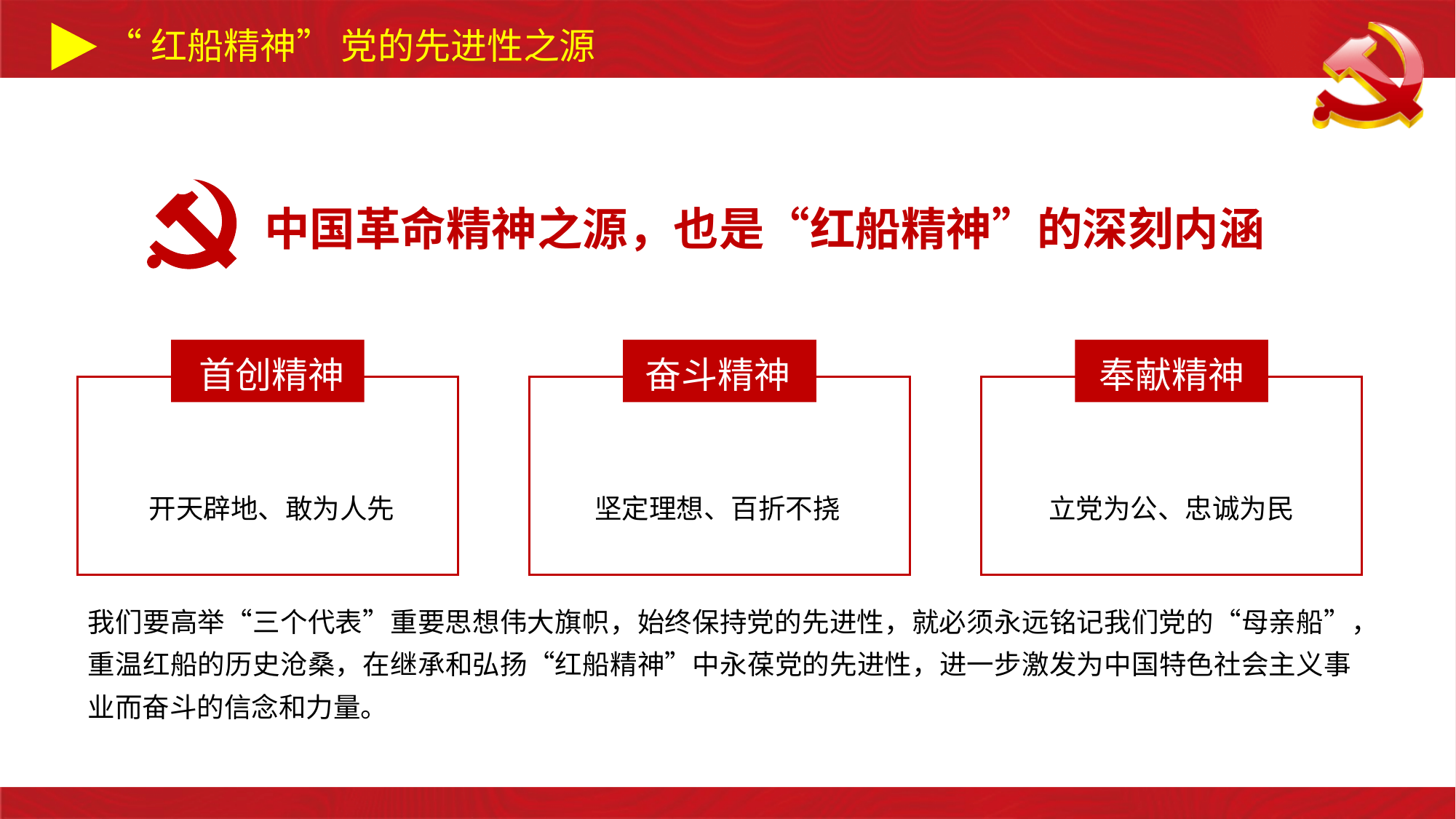

“红船精神” 党的先进性之源

中国革命精神之源，也是“红船精神”的深刻内涵

首创精神

奋斗精神

奉献精神

开天辟地、敢为人先
坚定理想、百折不挠
立党为公、忠诚为民
我们要高举“三个代表”重要思想伟大旗帜，始终保持党的先进性，就必须永远铭记我们党的“母亲船”，重温红船的历史沧桑，在继承和弘扬“红船精神”中永葆党的先进性，进一步激发为中国特色社会主义事业而奋斗的信念和力量。